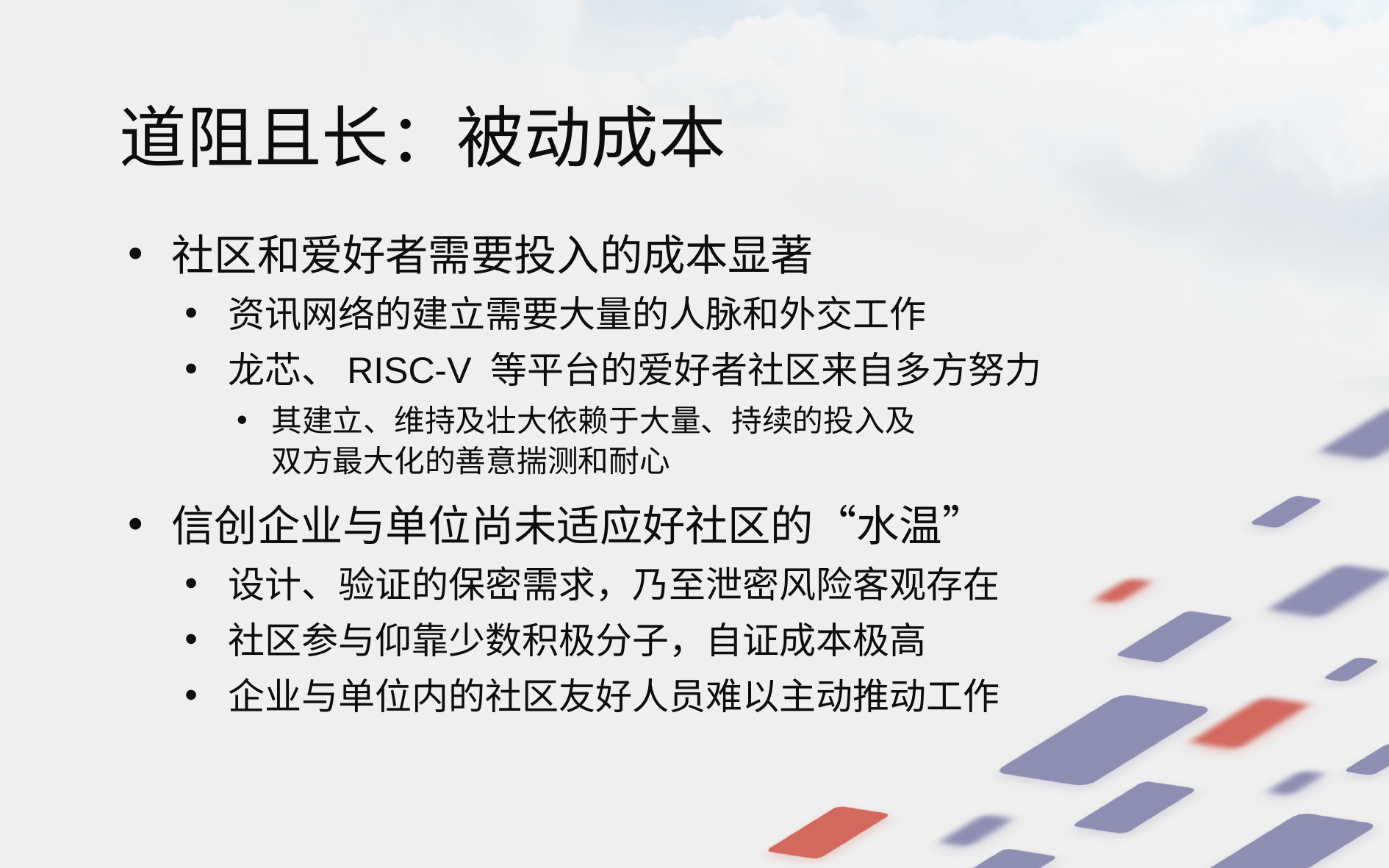

# 道阻且长：被动成本
社区和爱好者需要投入的成本显著
资讯网络的建立需要大量的人脉和外交工作
龙芯、RISC-V 等平台的爱好者社区来自多方努力
其建立、维持及壮大依赖于大量、持续的投入及
双方最大化的善意揣测和耐心
信创企业与单位尚未适应好社区的“水温”
设计、验证的保密需求，乃至泄密风险客观存在
社区参与仰靠少数积极分子，自证成本极高
企业与单位内的社区友好人员难以主动推动工作